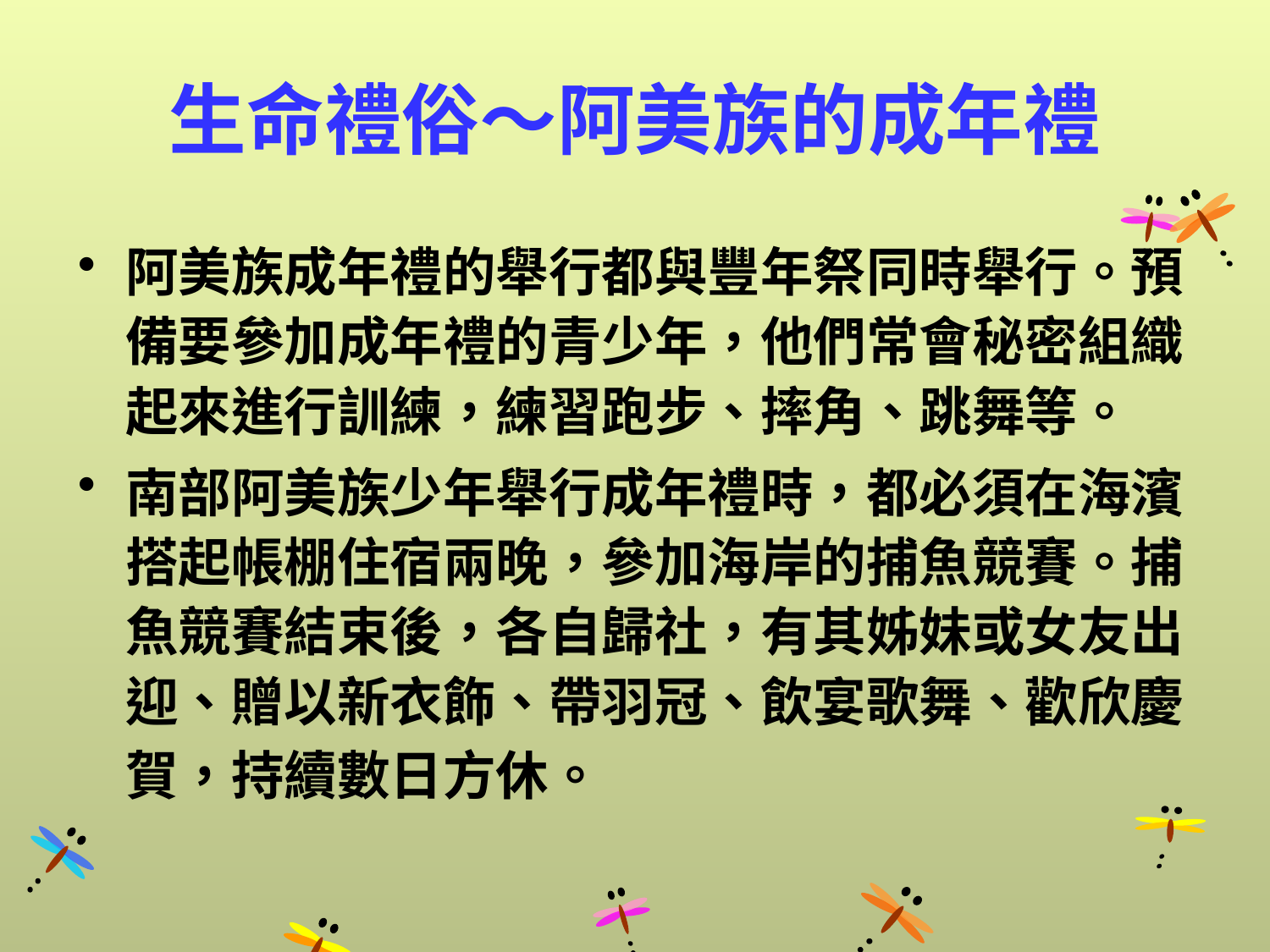

# 生命禮俗～阿美族的成年禮
阿美族成年禮的舉行都與豐年祭同時舉行。預備要參加成年禮的青少年，他們常會秘密組織起來進行訓練，練習跑步、摔角、跳舞等。
南部阿美族少年舉行成年禮時，都必須在海濱搭起帳棚住宿兩晚，參加海岸的捕魚競賽。捕魚競賽結束後，各自歸社，有其姊妹或女友出迎、贈以新衣飾、帶羽冠、飲宴歌舞、歡欣慶賀，持續數日方休。